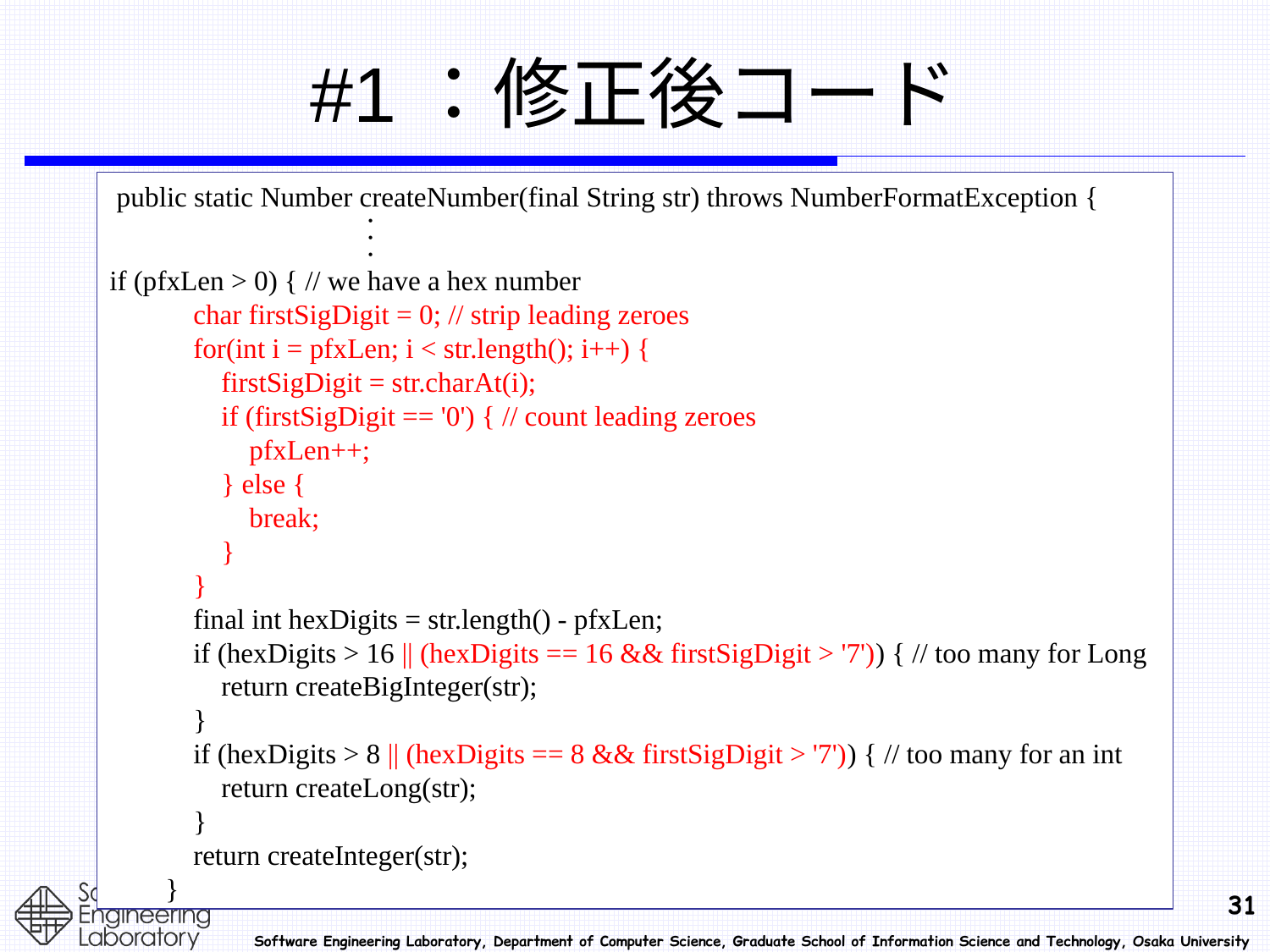

# #1：修正後コード
 public static Number createNumber(final String str) throws NumberFormatException {
		・
		・
		・
if (pfxLen > 0) { // we have a hex number
            char firstSigDigit = 0; // strip leading zeroes
            for(int i = pfxLen; i < str.length(); i++) {
                firstSigDigit = str.charAt(i);
                if (firstSigDigit == '0') { // count leading zeroes
                    pfxLen++;
                } else {
                    break;
                }
            }
            final int hexDigits = str.length() - pfxLen;
            if (hexDigits > 16 || (hexDigits == 16 && firstSigDigit > '7')) { // too many for Long
                return createBigInteger(str);
            }
            if (hexDigits > 8 || (hexDigits == 8 && firstSigDigit > '7')) { // too many for an int
                return createLong(str);
            }
            return createInteger(str);
        }